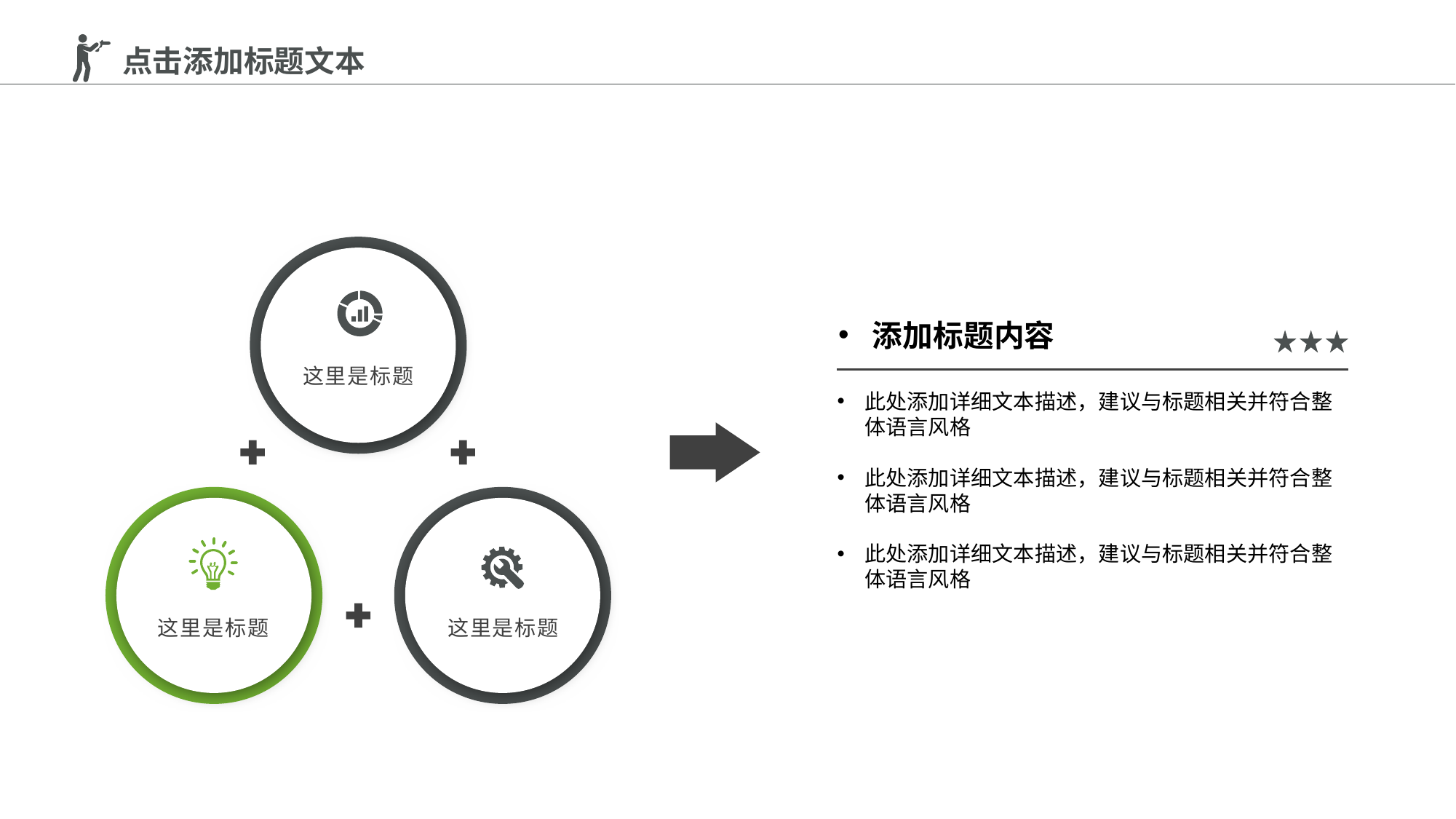

添加标题内容

这里是标题
此处添加详细文本描述，建议与标题相关并符合整体语言风格

此处添加详细文本描述，建议与标题相关并符合整体语言风格

此处添加详细文本描述，建议与标题相关并符合整体语言风格

这里是标题
这里是标题